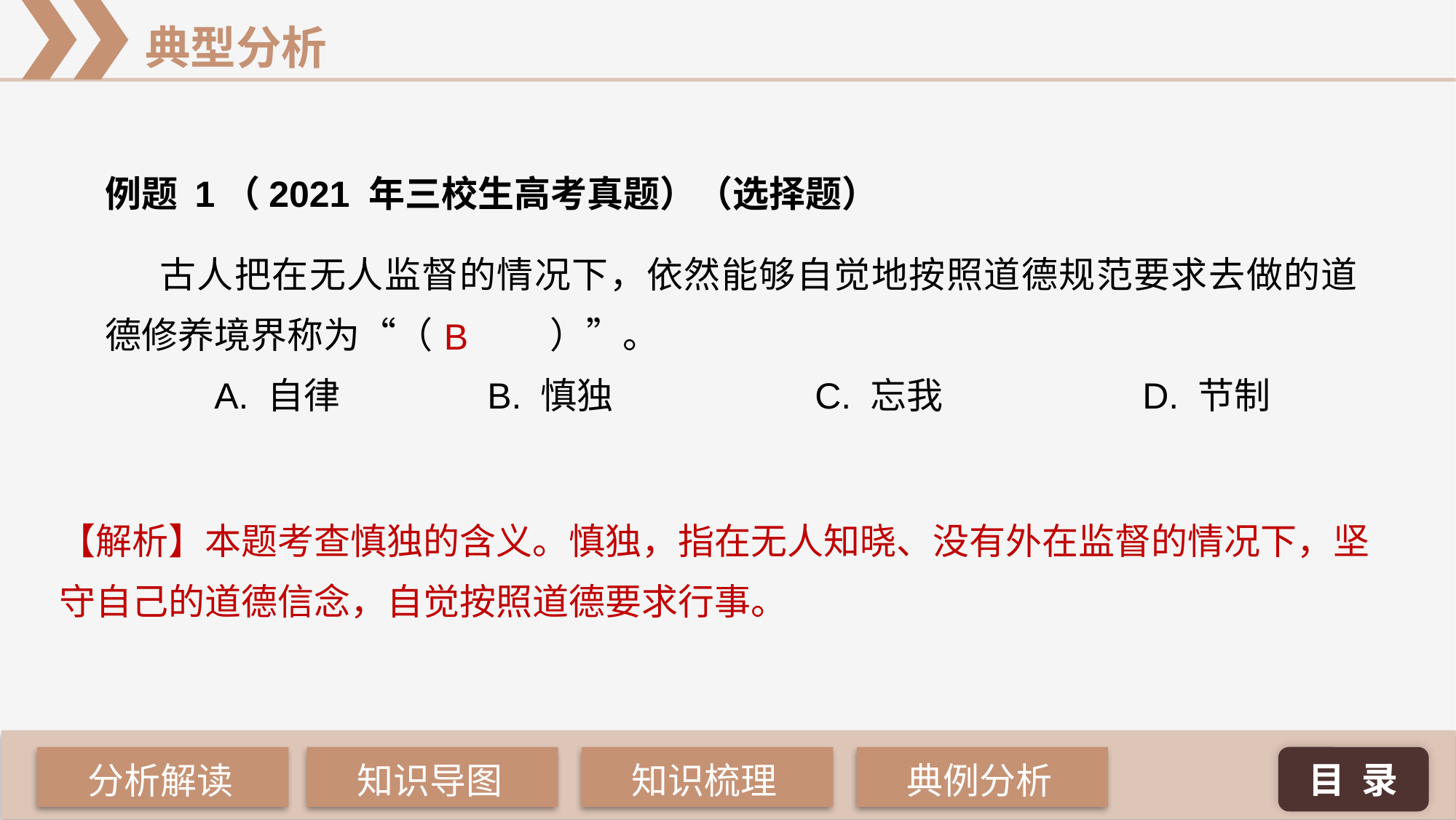

例题 1（2021 年三校生高考真题）（选择题）
古人把在无人监督的情况下，依然能够自觉地按照道德规范要求去做的道德修养境界称为“（	 ）”。
A. 自律 		B. 慎独 		C. 忘我 		D. 节制
B
【解析】本题考查慎独的含义。慎独，指在无人知晓、没有外在监督的情况下，坚守自己的道德信念，自觉按照道德要求行事。